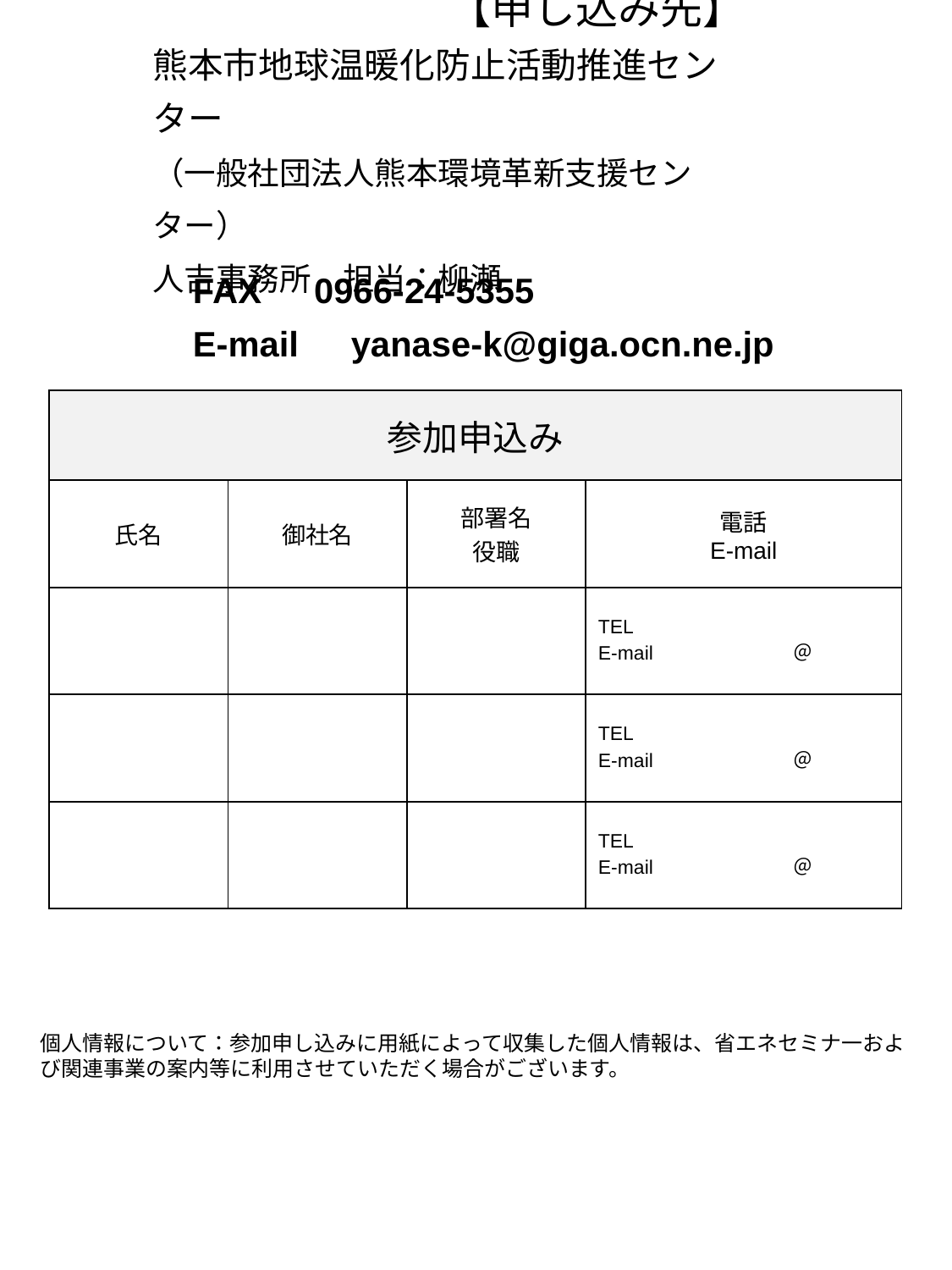

# 【申し込み先】 熊本市地球温暖化防止活動推進センター （一般社団法人熊本環境革新支援センター） 人吉事務所　担当：柳瀬

FAX　0966-24-5355
E-mail　yanase-k@giga.ocn.ne.jp
| 参加申込み |  |  |  |
| --- | --- | --- | --- |
| 氏名 | 御社名 | 部署名 役職 | 電話 E-mail |
|  |  |  | TEL E-mail　　　　　　　＠ |
|  |  |  | TEL E-mail　　　　　　　＠ |
|  |  |  | TEL E-mail　　　　　　　＠ |
個人情報について：参加申し込みに用紙によって収集した個人情報は、省エネセミナ一および関連事業の案内等に利用させていただく場合がございます。